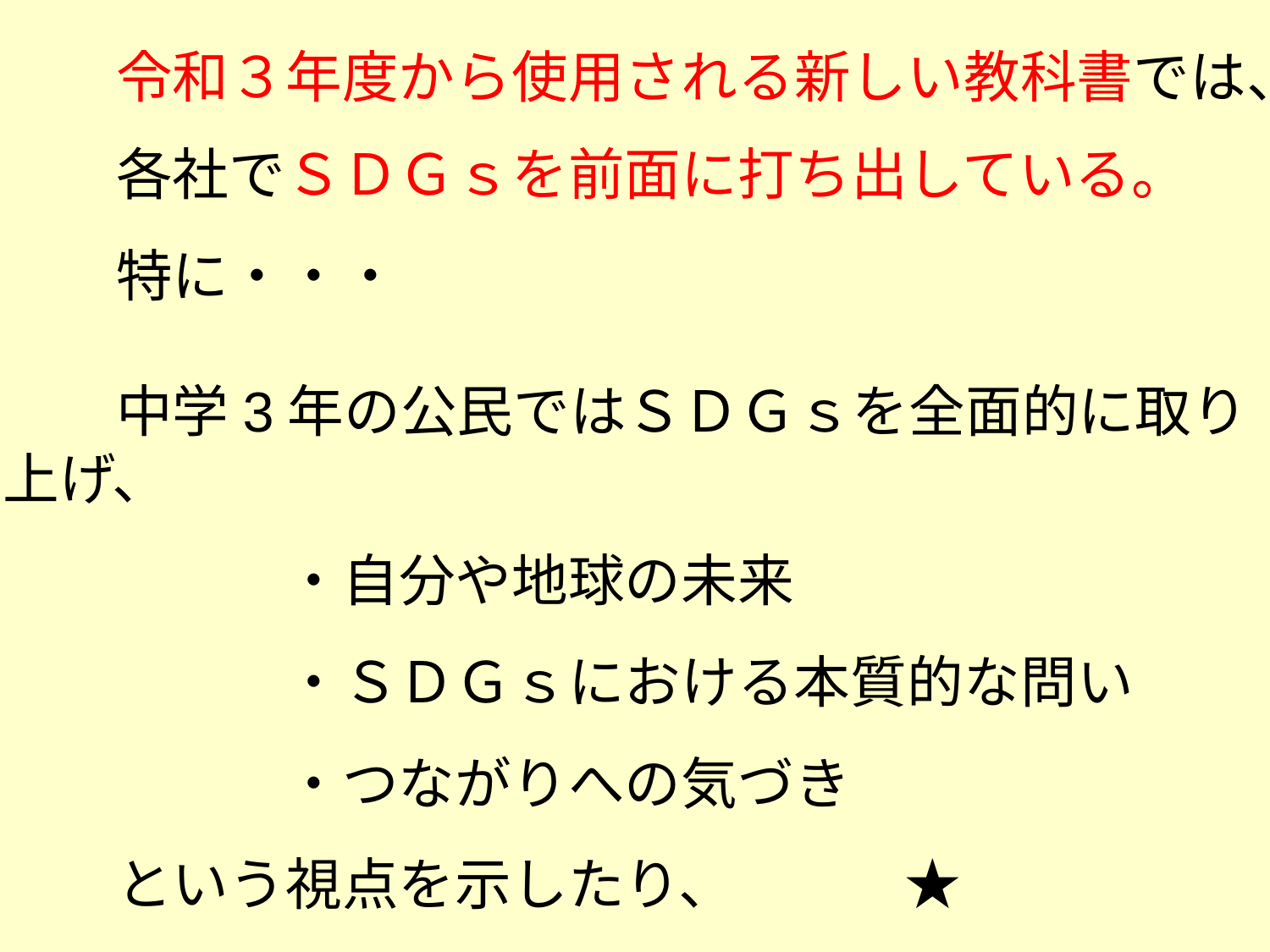

令和３年度から使用される新しい教科書では、

　　各社でＳＤＧｓを前面に打ち出している。

　　特に・・・

　　中学3年の公民ではＳＤＧｓを全面的に取り上げ、

　　　　　・自分や地球の未来

　　　　　・ＳＤＧｓにおける本質的な問い

　　　　　・つながりへの気づき

　　という視点を示したり、　　　★